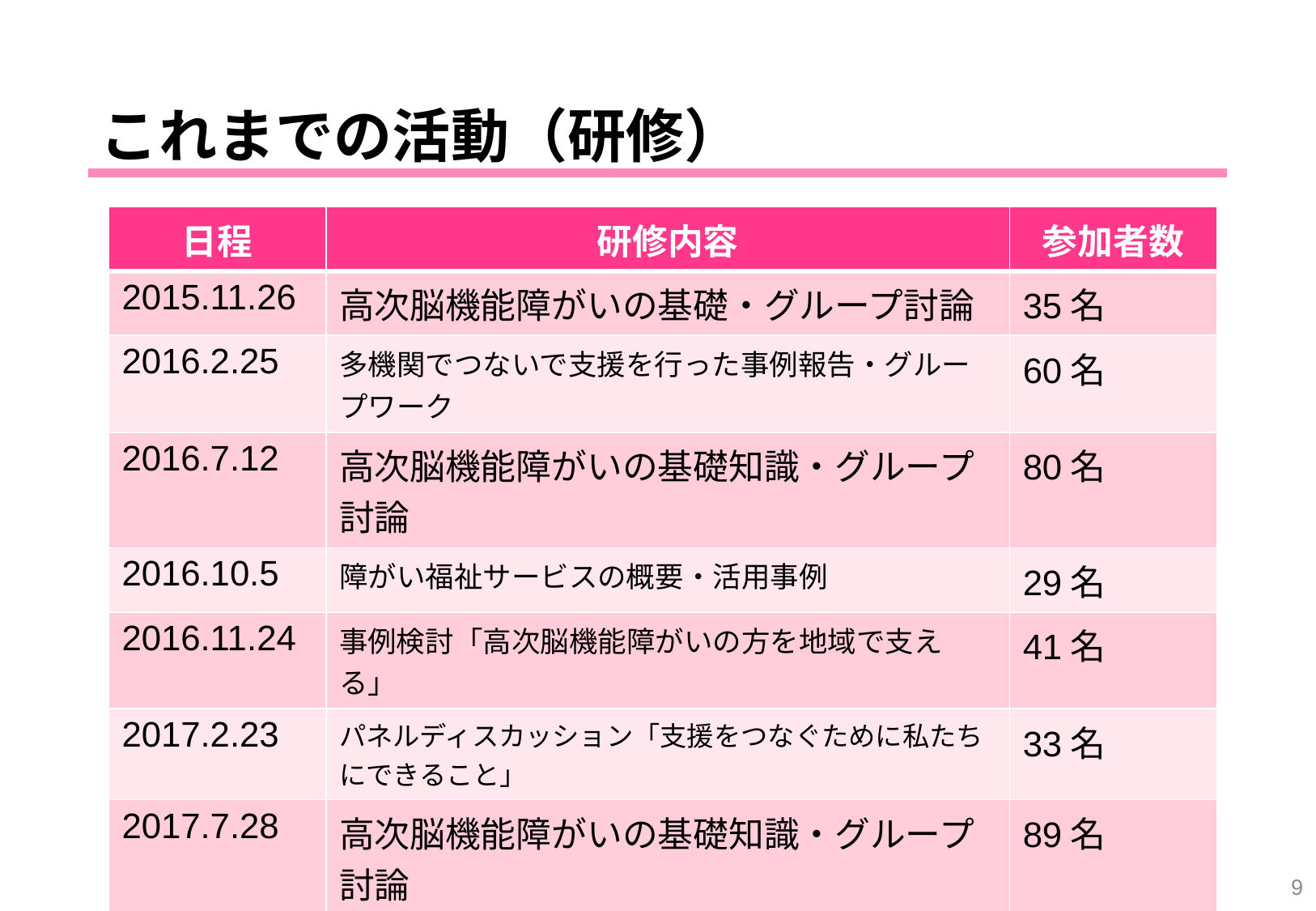

# これまでの活動（研修）
| 日程 | 研修内容 | 参加者数 |
| --- | --- | --- |
| 2015.11.26 | 高次脳機能障がいの基礎・グループ討論 | 35名 |
| 2016.2.25 | 多機関でつないで支援を行った事例報告・グループワーク | 60名 |
| 2016.7.12 | 高次脳機能障がいの基礎知識・グループ討論 | 80名 |
| 2016.10.5 | 障がい福祉サービスの概要・活用事例 | 29名 |
| 2016.11.24 | 事例検討「高次脳機能障がいの方を地域で支える」 | 41名 |
| 2017.2.23 | パネルディスカッション「支援をつなぐために私たちにできること」 | 33名 |
| 2017.7.28 | 高次脳機能障がいの基礎知識・グループ討論 | 89名 |
| 2017.10.13 | 高次脳機能障がいの方の支援・当事者からの体験報告 | 53名 |
| 2017.11.21 | 事例検討「身体障がい・高次脳機能障がいの重複事例への支援」 | 26名 |
| 2018.2.23 | 事業所での取り組み報告・グループワーク | 33名 |
9